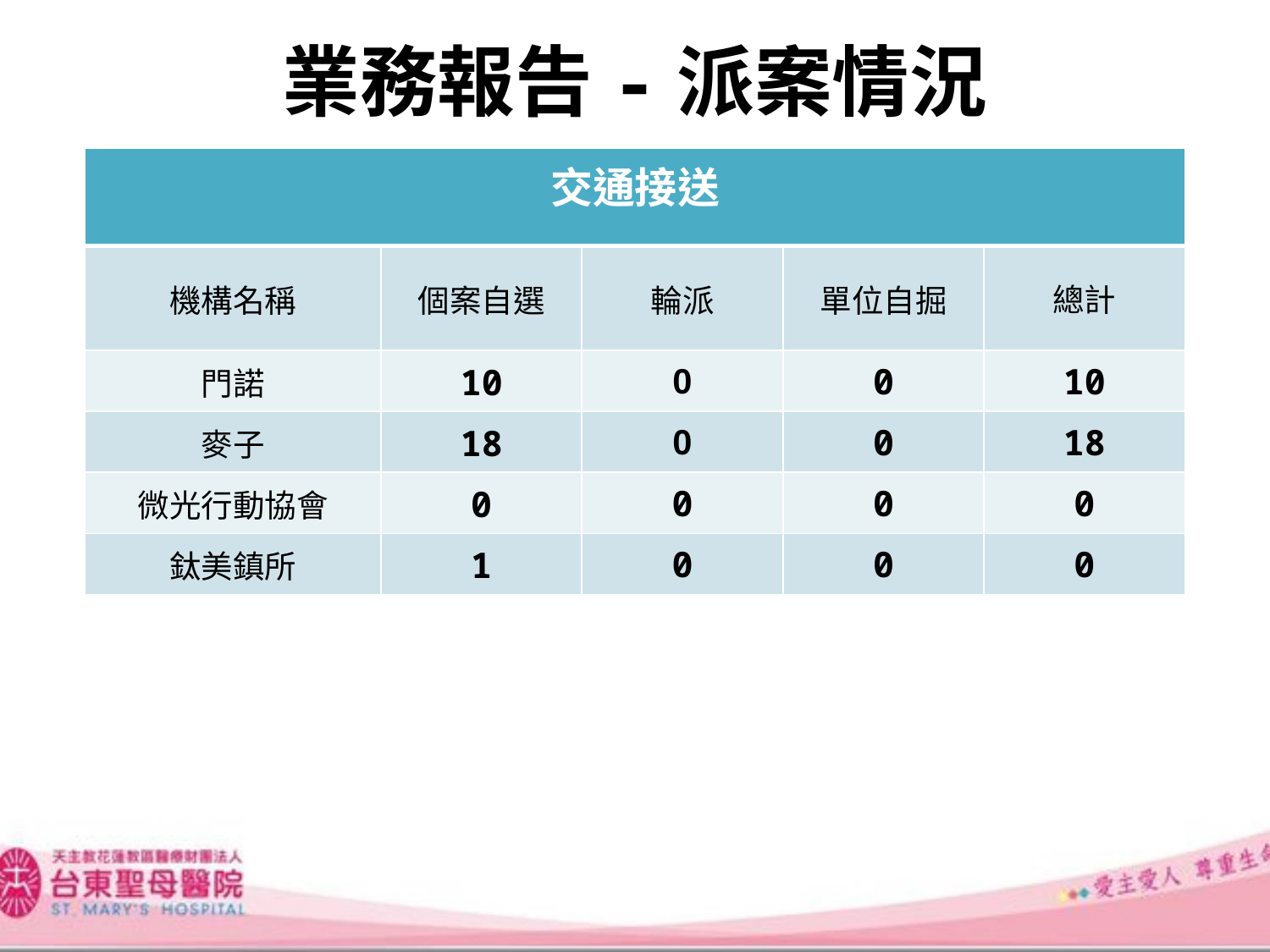

# 業務報告-派案情況
| 交通接送 |  |  |  |  |
| --- | --- | --- | --- | --- |
| 機構名稱 | 個案自選 | 輪派 | 單位自掘 | 總計 |
| 門諾 | 10 | 0 | 0 | 10 |
| 麥子 | 18 | 0 | 0 | 18 |
| 微光行動協會 | 0 | 0 | 0 | 0 |
| 鈦美鎮所 | 1 | 0 | 0 | 0 |